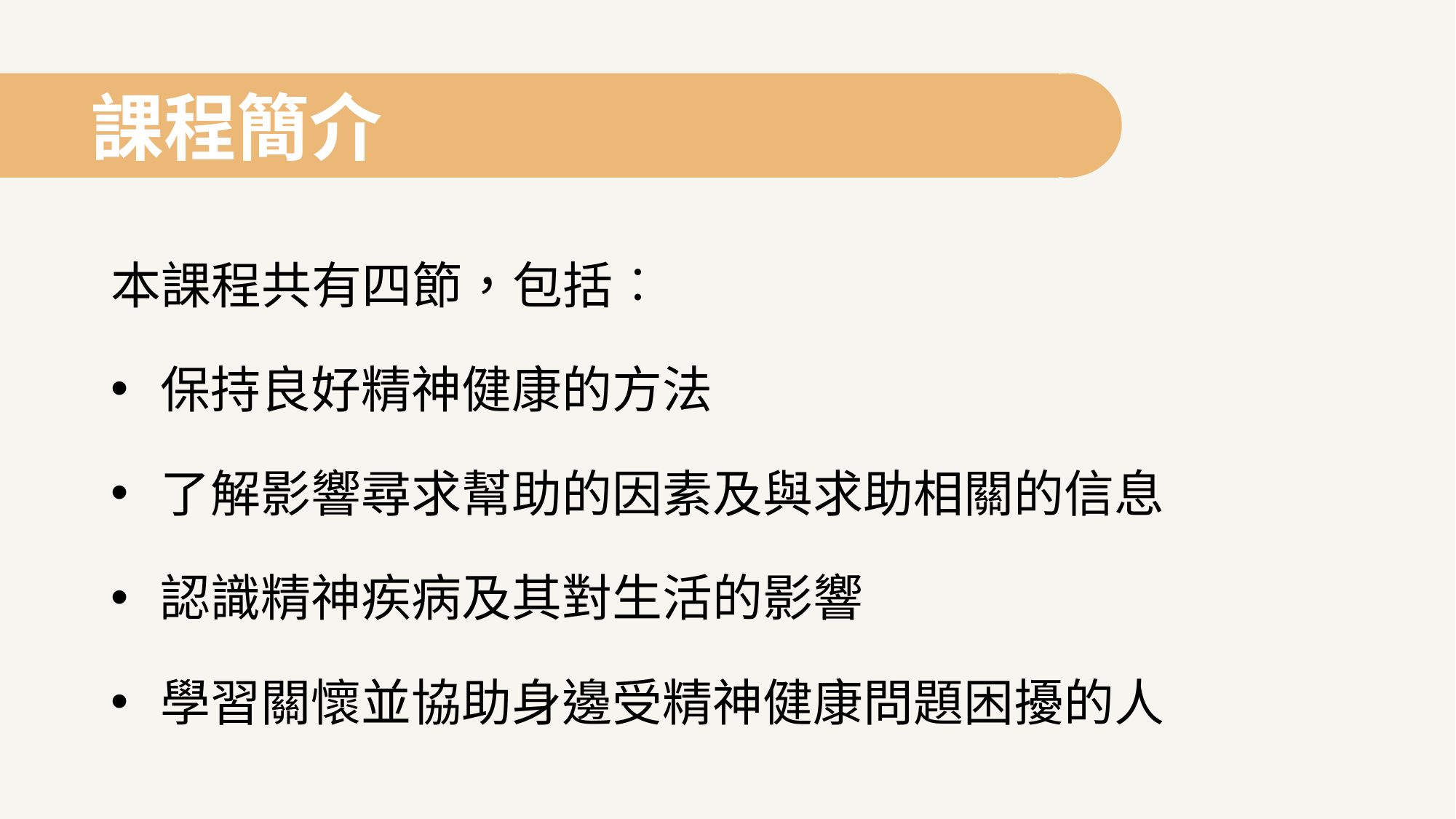

# 課程簡介

本課程共有四節，包括︰
 保持良好精神健康的方法
 了解影響尋求幫助的因素及與求助相關的信息
 認識精神疾病及其對生活的影響
 學習關懷並協助身邊受精神健康問題困擾的人